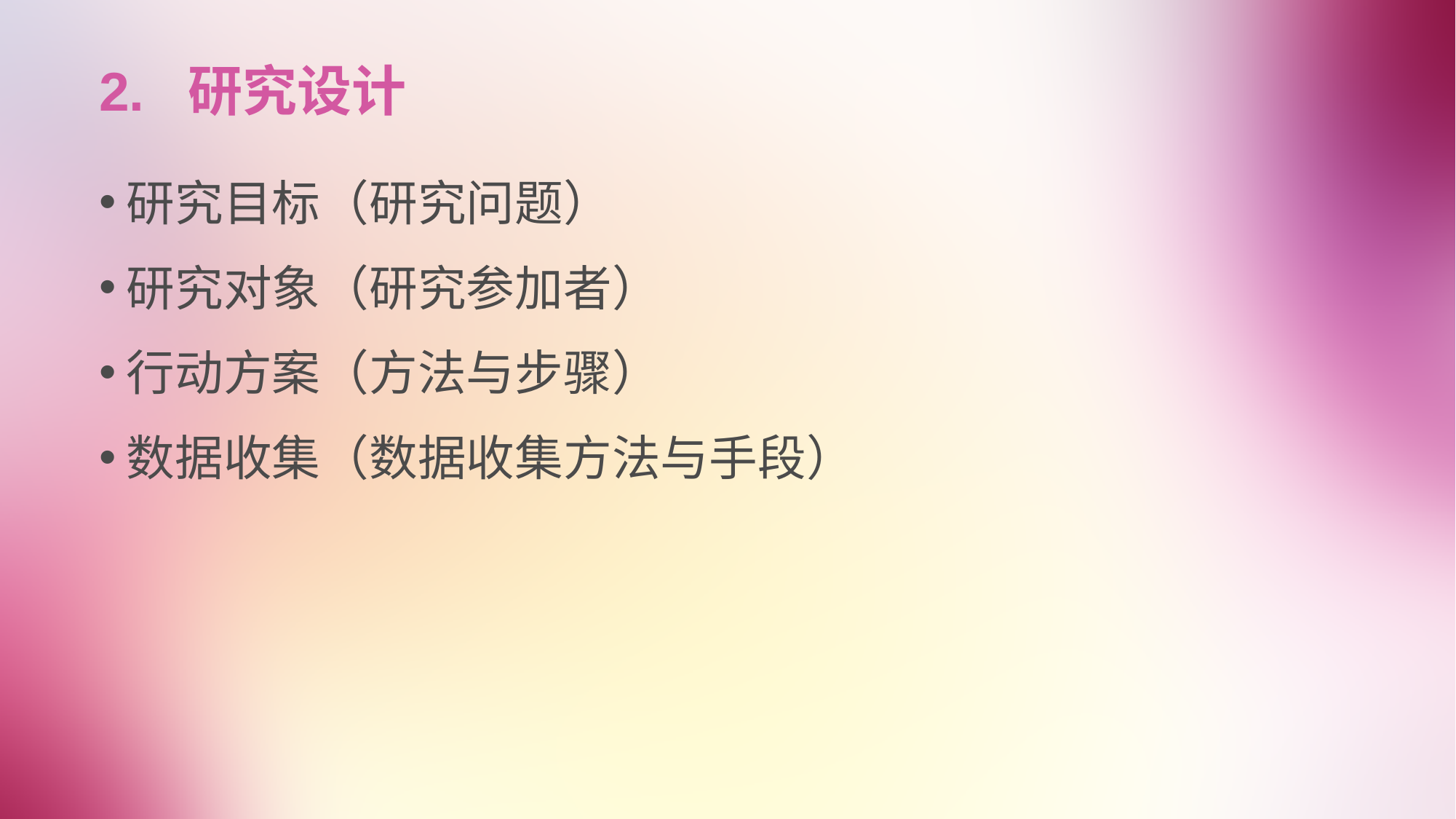

# 2.  研究设计
研究目标（研究问题）
研究对象（研究参加者）
行动方案（方法与步骤）
数据收集（数据收集方法与手段）